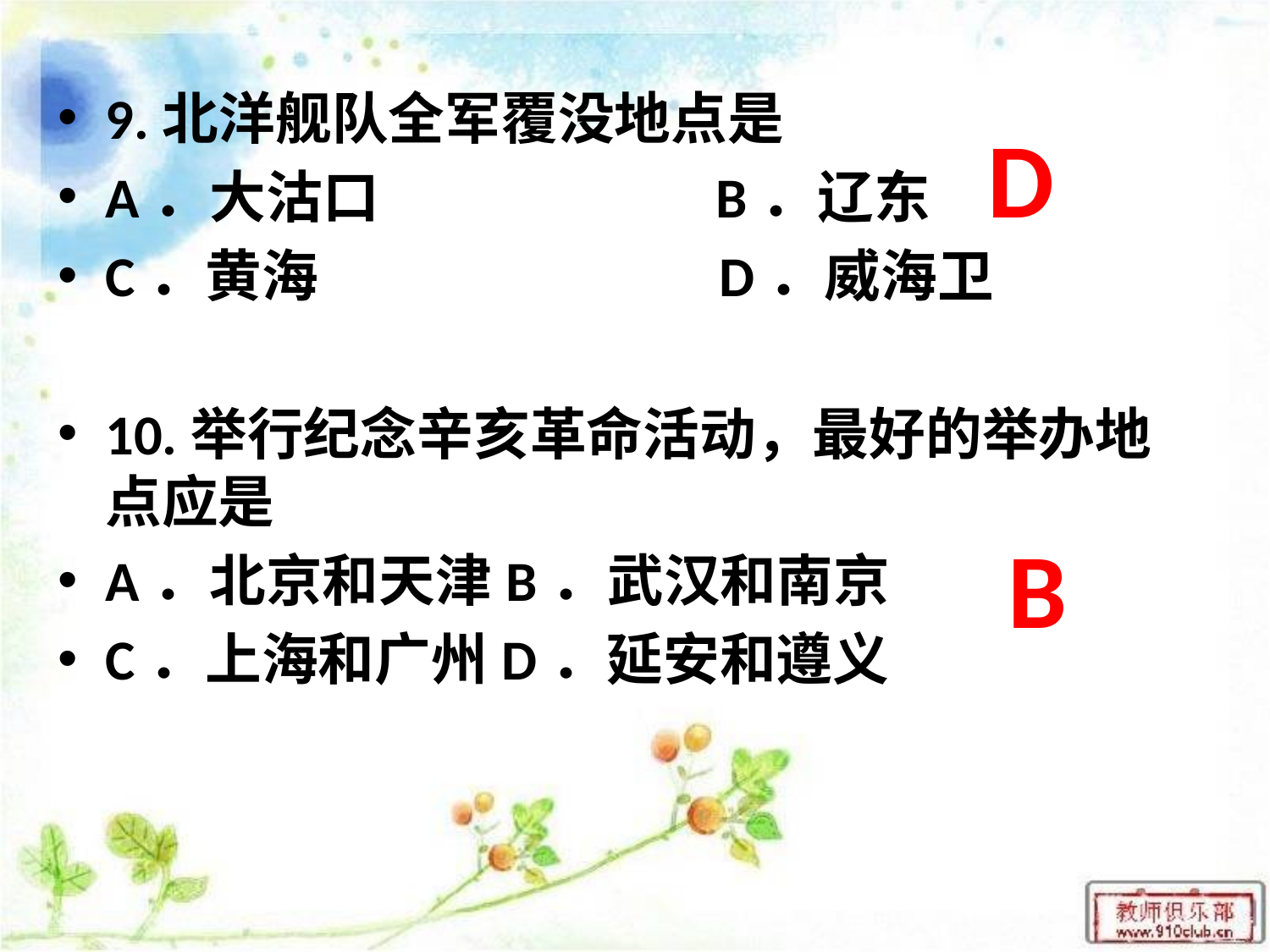

9.北洋舰队全军覆没地点是
A．大沽口                         B．辽东
C．黄海                              D．威海卫

10.举行纪念辛亥革命活动，最好的举办地点应是
A．北京和天津B．武汉和南京
C．上海和广州D．延安和遵义

D
B